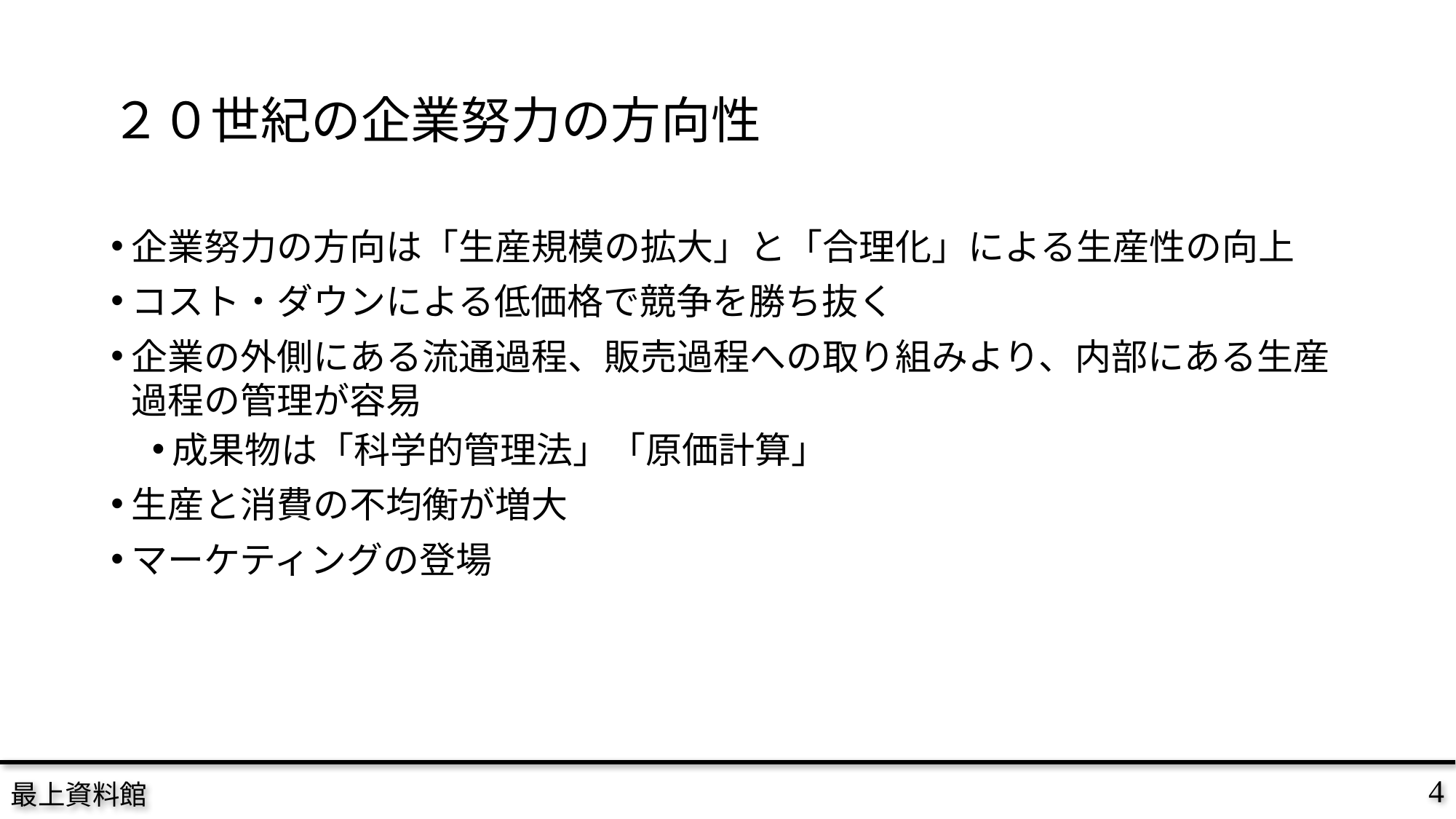

# ２０世紀の企業努力の方向性
企業努力の方向は「生産規模の拡大」と「合理化」による生産性の向上
コスト・ダウンによる低価格で競争を勝ち抜く
企業の外側にある流通過程、販売過程への取り組みより、内部にある生産過程の管理が容易
成果物は「科学的管理法」「原価計算」
生産と消費の不均衡が増大
マーケティングの登場